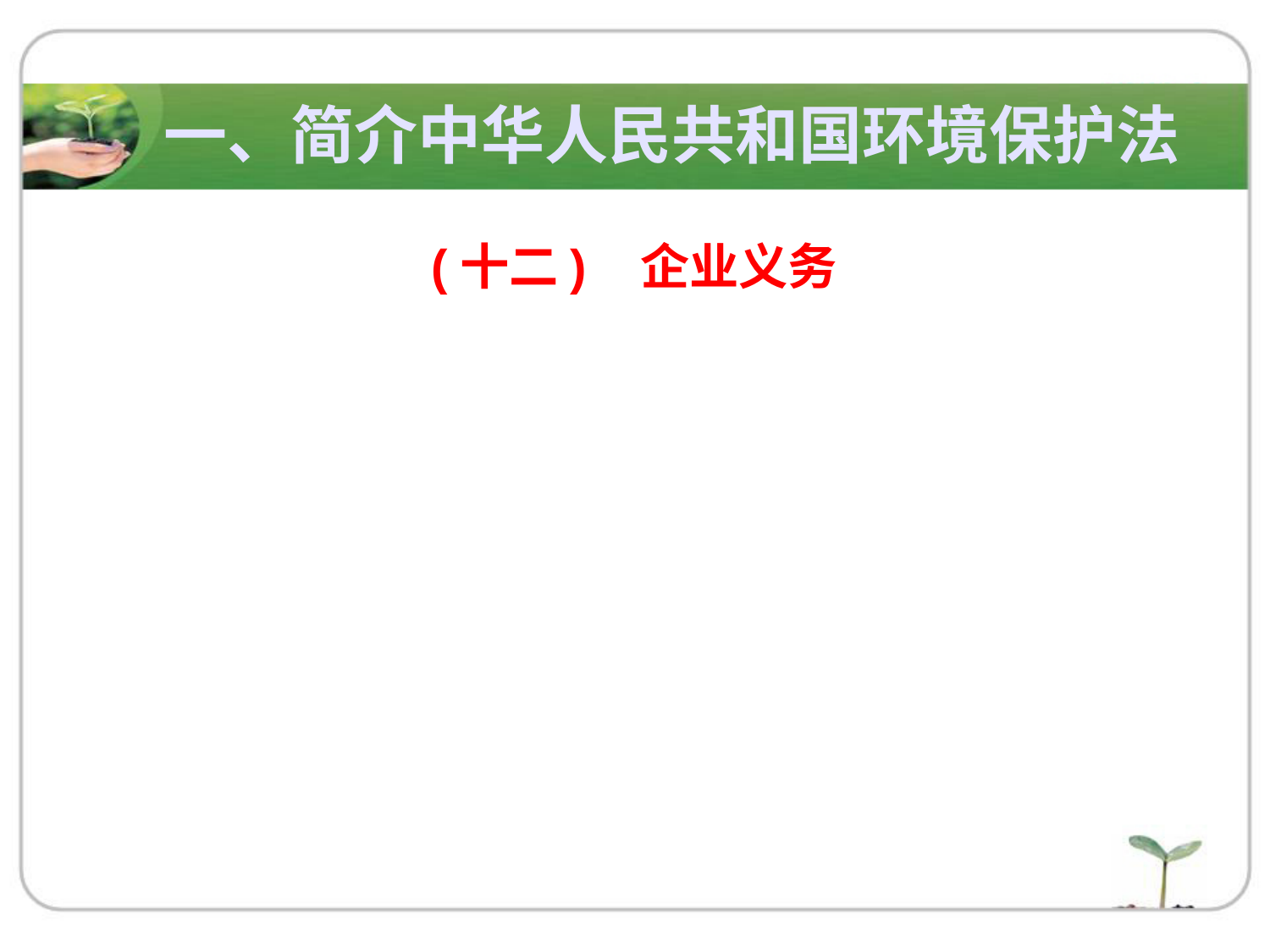

一、简介中华人民共和国环境保护法
(十二)   企业义务
1.建设单位：不得未批先建
2.环评：要充分征求公众意见并公开环评文件
3.污防设施：不得擅自闲置
4.内部责任制、责任人
5.排污单位：自行监测并保存原始数据
6.依法公开排污信息
7.禁止偷排污染物
8.环境评价、监测、运营机构：严禁弄虚做假